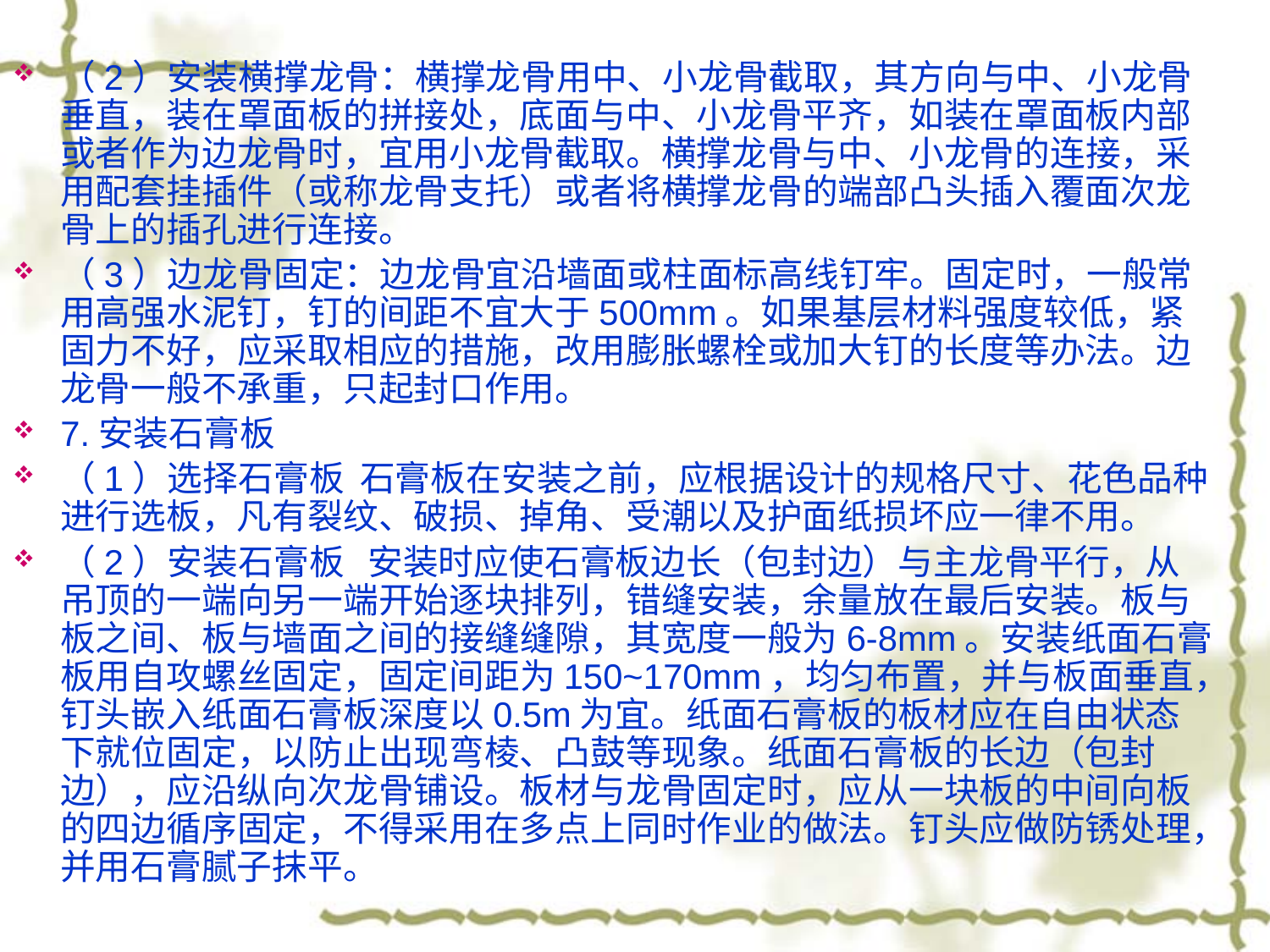

（2）安装横撑龙骨：横撑龙骨用中、小龙骨截取，其方向与中、小龙骨垂直，装在罩面板的拼接处，底面与中、小龙骨平齐，如装在罩面板内部或者作为边龙骨时，宜用小龙骨截取。横撑龙骨与中、小龙骨的连接，采用配套挂插件（或称龙骨支托）或者将横撑龙骨的端部凸头插入覆面次龙骨上的插孔进行连接。
（3）边龙骨固定：边龙骨宜沿墙面或柱面标高线钉牢。固定时，一般常用高强水泥钉，钉的间距不宜大于500mm。如果基层材料强度较低，紧固力不好，应采取相应的措施，改用膨胀螺栓或加大钉的长度等办法。边龙骨一般不承重，只起封口作用。
7.安装石膏板
（1）选择石膏板  石膏板在安装之前，应根据设计的规格尺寸、花色品种进行选板，凡有裂纹、破损、掉角、受潮以及护面纸损坏应一律不用。
（2）安装石膏板   安装时应使石膏板边长（包封边）与主龙骨平行，从吊顶的一端向另一端开始逐块排列，错缝安装，余量放在最后安装。板与板之间、板与墙面之间的接缝缝隙，其宽度一般为6-8mm。安装纸面石膏板用自攻螺丝固定，固定间距为150~170mm，均匀布置，并与板面垂直，钉头嵌入纸面石膏板深度以0.5m为宜。纸面石膏板的板材应在自由状态下就位固定，以防止出现弯棱、凸鼓等现象。纸面石膏板的长边（包封边），应沿纵向次龙骨铺设。板材与龙骨固定时，应从一块板的中间向板的四边循序固定，不得采用在多点上同时作业的做法。钉头应做防锈处理，并用石膏腻子抹平。